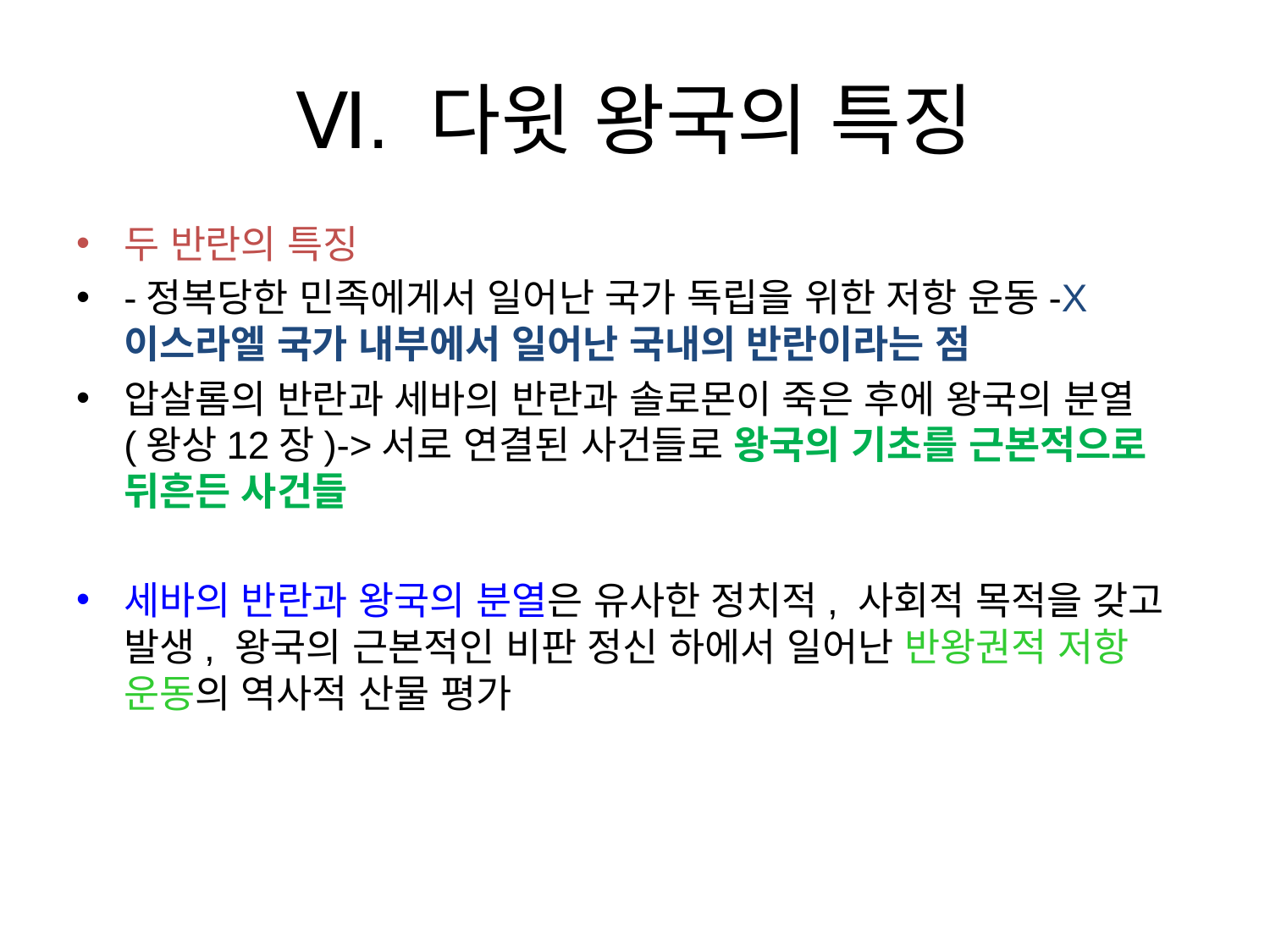

# Ⅵ. 다윗 왕국의 특징
두 반란의 특징
-정복당한 민족에게서 일어난 국가 독립을 위한 저항 운동-X 이스라엘 국가 내부에서 일어난 국내의 반란이라는 점
압살롬의 반란과 세바의 반란과 솔로몬이 죽은 후에 왕국의 분열(왕상12장)->서로 연결된 사건들로 왕국의 기초를 근본적으로 뒤흔든 사건들

세바의 반란과 왕국의 분열은 유사한 정치적, 사회적 목적을 갖고 발생, 왕국의 근본적인 비판 정신 하에서 일어난 반왕권적 저항 운동의 역사적 산물 평가